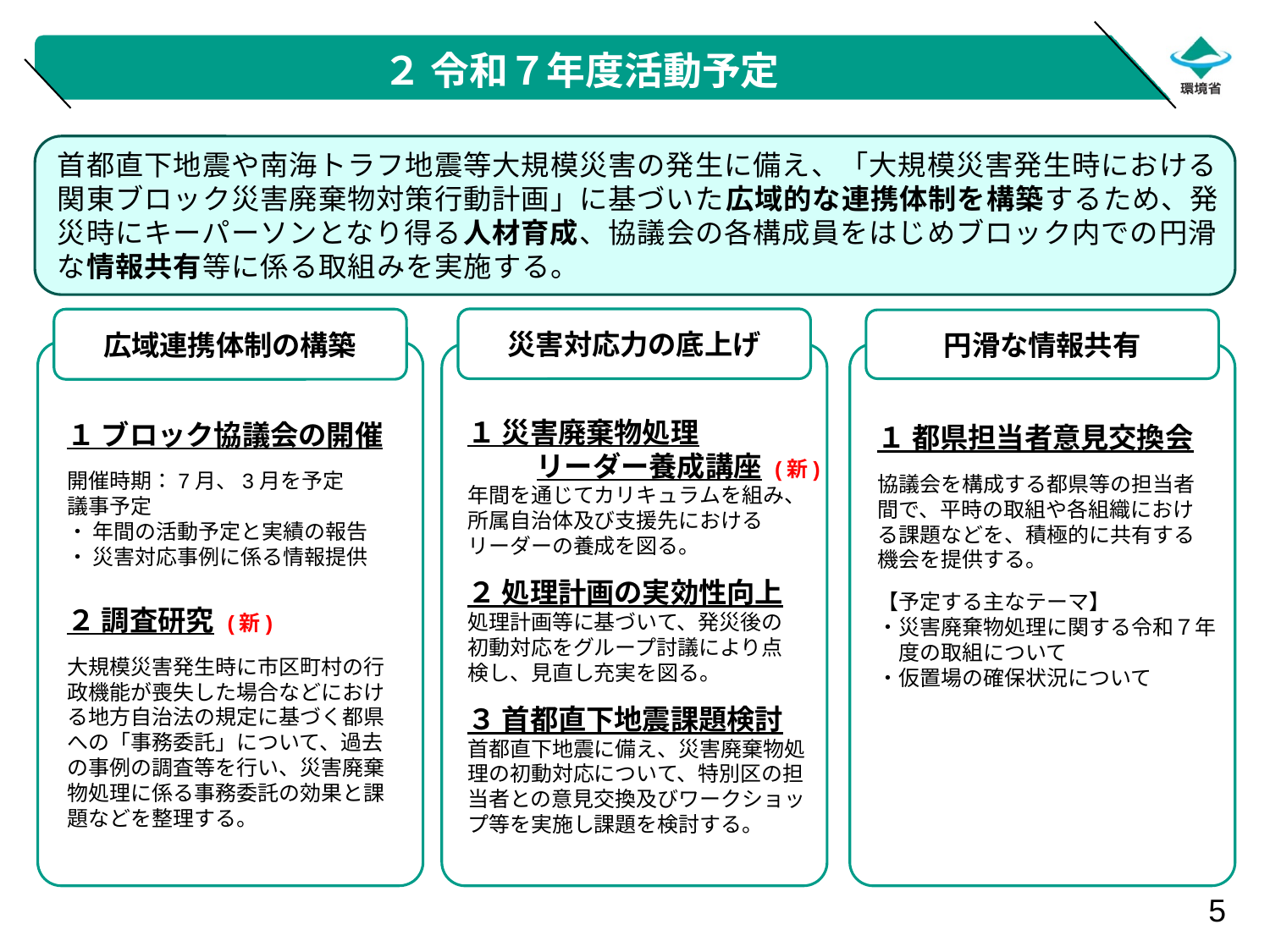

２ 令和７年度活動予定
首都直下地震や南海トラフ地震等大規模災害の発生に備え、「大規模災害発生時における関東ブロック災害廃棄物対策行動計画」に基づいた広域的な連携体制を構築するため、発災時にキーパーソンとなり得る人材育成、協議会の各構成員をはじめブロック内での円滑な情報共有等に係る取組みを実施する。
災害対応力の底上げ

広域連携体制の構築

１ ブロック協議会の開催

開催時期：7月、3月を予定
議事予定
・ 年間の活動予定と実績の報告
・ 災害対応事例に係る情報提供

２ 調査研究 (新)

大規模災害発生時に市区町村の行
政機能が喪失した場合などにおけ
る地方自治法の規定に基づく都県
への「事務委託」について、過去
の事例の調査等を行い、災害廃棄
物処理に係る事務委託の効果と課
題などを整理する。

円滑な情報共有

１ 災害廃棄物処理
　　リーダー養成講座 (新)
年間を通じてカリキュラムを組み、
所属自治体及び支援先における
リーダーの養成を図る。

２ 処理計画の実効性向上
処理計画等に基づいて、発災後の
初動対応をグループ討議により点
検し、見直し充実を図る。

３ 首都直下地震課題検討
首都直下地震に備え、災害廃棄物処
理の初動対応について、特別区の担
当者との意見交換及びワークショッ
プ等を実施し課題を検討する。

１ 都県担当者意見交換会

協議会を構成する都県等の担当者
間で、平時の取組や各組織におけ
る課題などを、積極的に共有する
機会を提供する。

【予定する主なテーマ】
・災害廃棄物処理に関する令和７年
　度の取組について
・仮置場の確保状況について